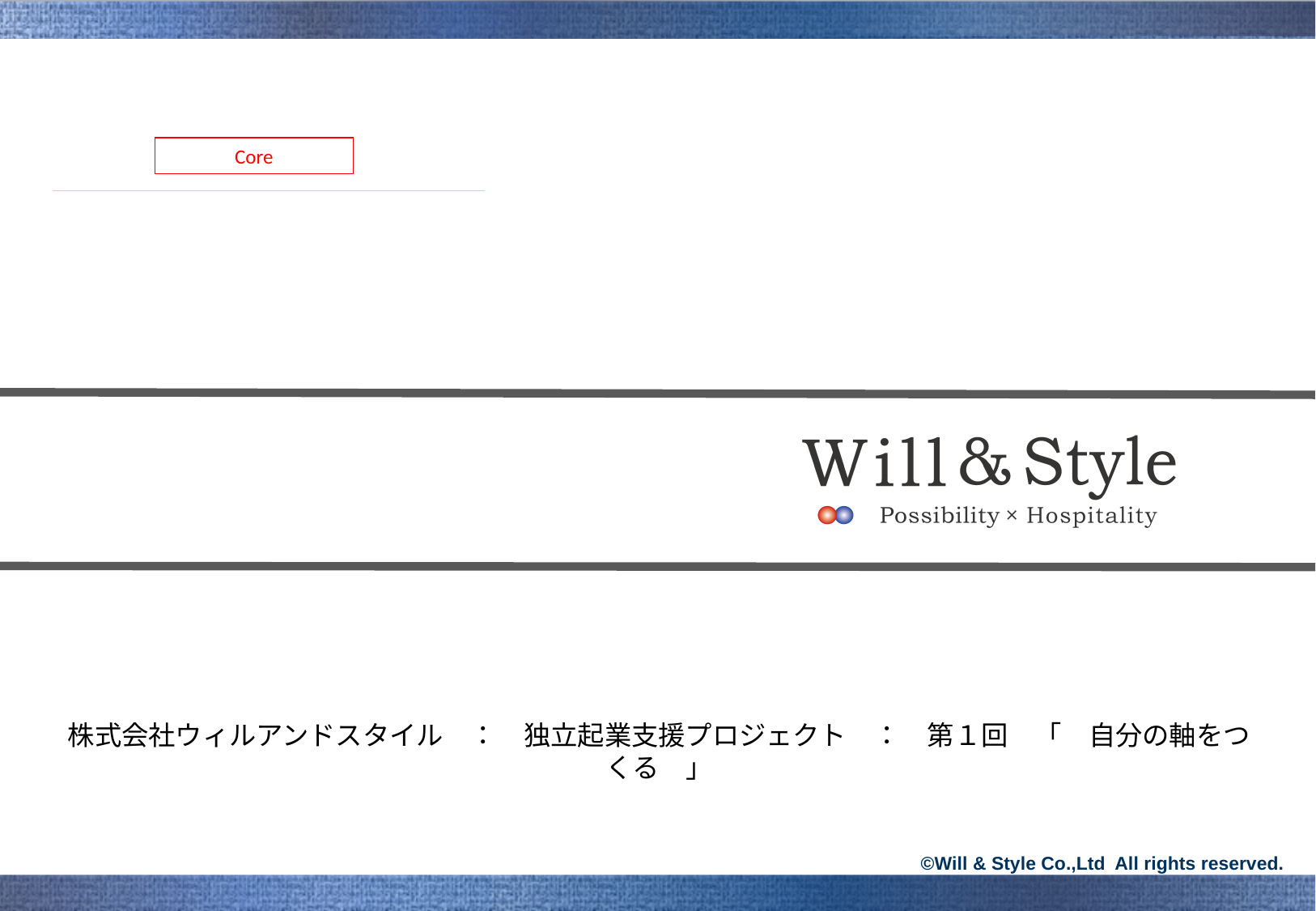

Core
株式会社ウィルアンドスタイル　：　独立起業支援プロジェクト　：　第１回　「　自分の軸をつくる　」